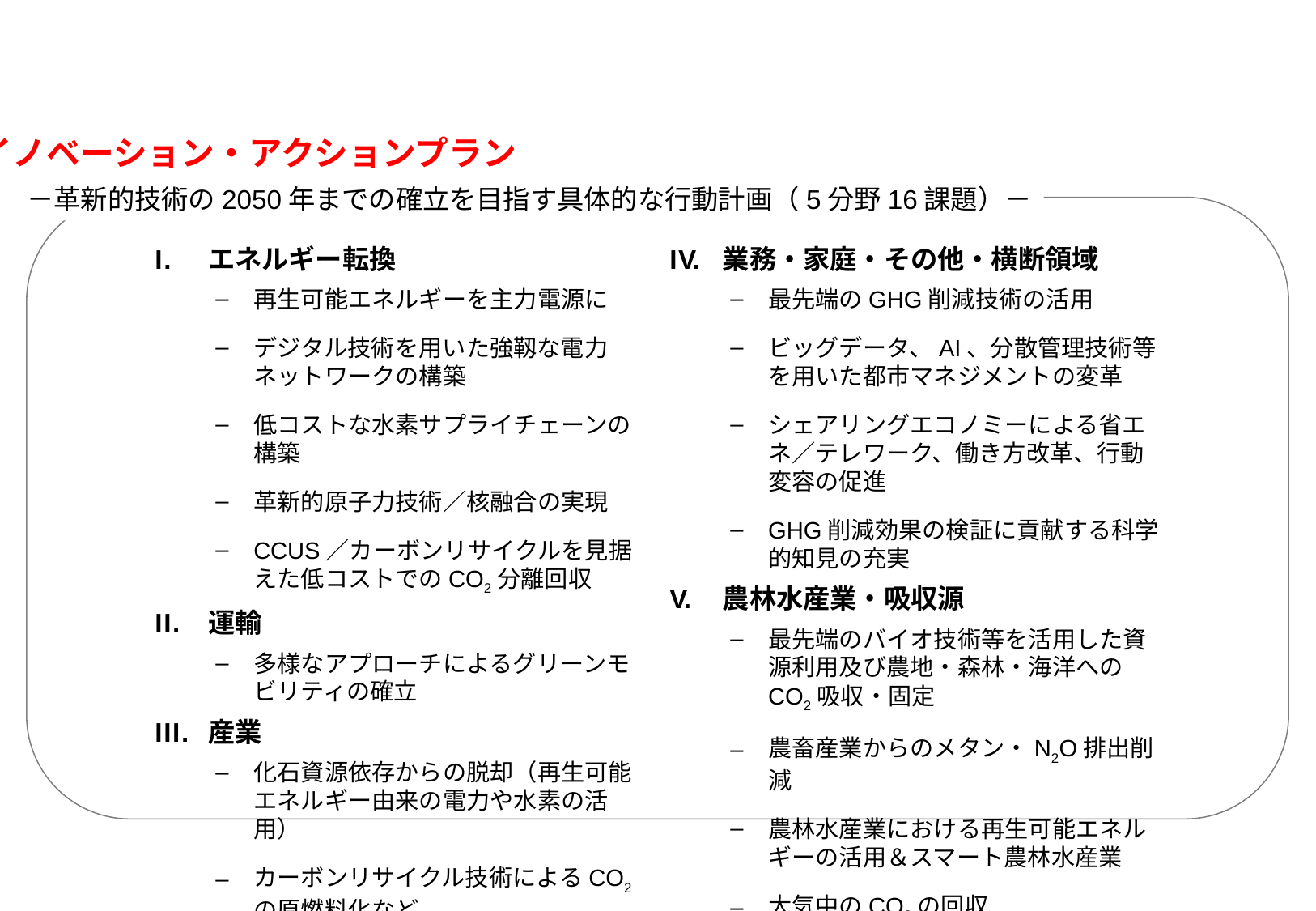

イノベーション・アクションプラン
－革新的技術の2050年までの確立を目指す具体的な行動計画（5分野16課題）－

エネルギー転換
再生可能エネルギーを主力電源に
デジタル技術を用いた強靱な電力ネットワークの構築
低コストな水素サプライチェーンの構築
革新的原子力技術／核融合の実現
CCUS／カーボンリサイクルを見据えた低コストでのCO2分離回収
運輸
多様なアプローチによるグリーンモビリティの確立
産業
化石資源依存からの脱却（再生可能エネルギー由来の電力や水素の活用）
カーボンリサイクル技術によるCO2の原燃料化など
業務・家庭・その他・横断領域
最先端のGHG削減技術の活用
ビッグデータ、AI、分散管理技術等を用いた都市マネジメントの変革
シェアリングエコノミーによる省エネ／テレワーク、働き方改革、行動変容の促進
GHG削減効果の検証に貢献する科学的知見の充実
農林水産業・吸収源
最先端のバイオ技術等を活用した資源利用及び農地・森林・海洋へのCO2吸収・固定
農畜産業からのメタン・N2O排出削減
農林水産業における再生可能エネルギーの活用＆スマート農林水産業
大気中のCO2の回収